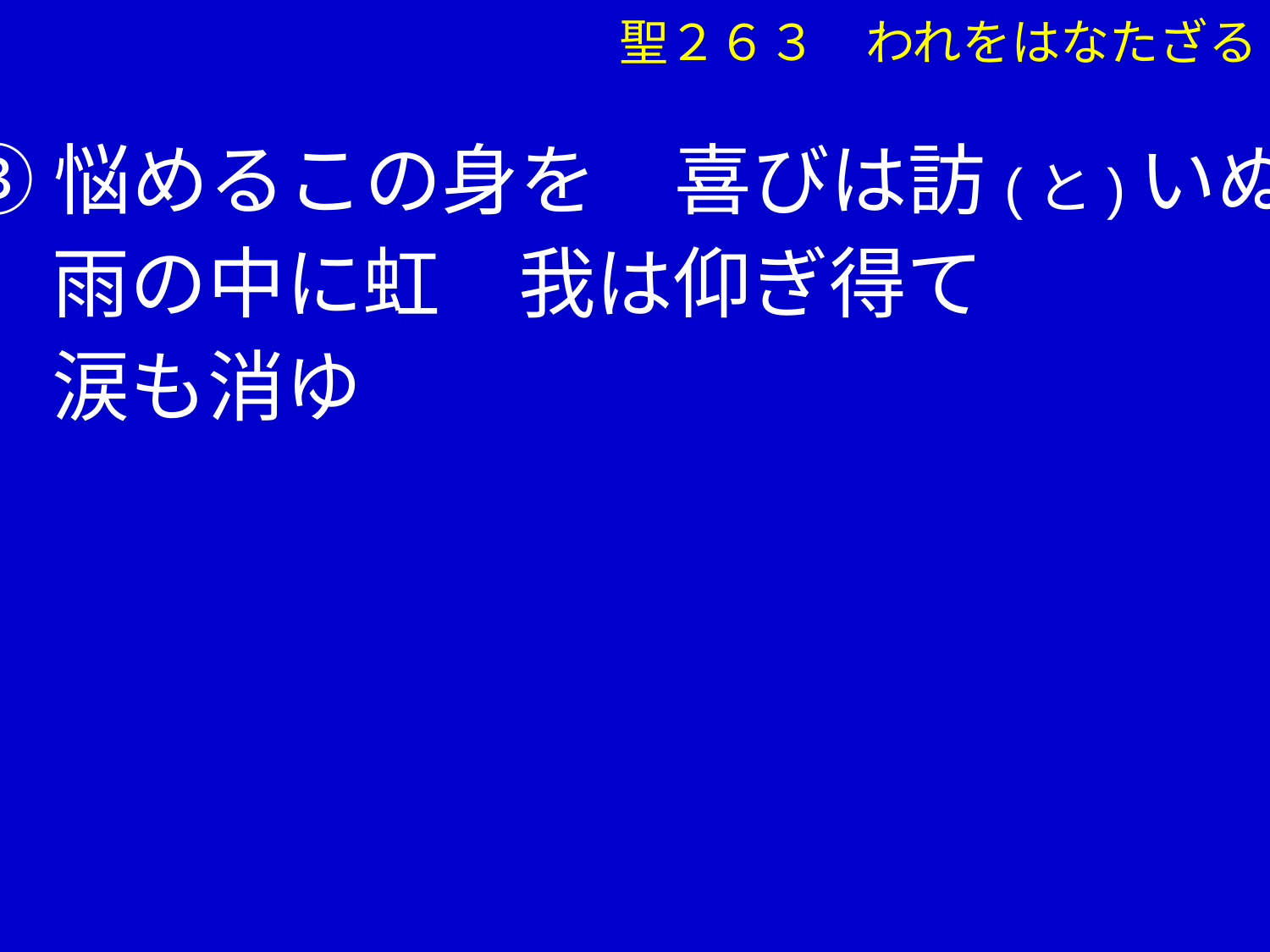

聖２６３　われをはなたざる
③悩めるこの身を　喜びは訪(と)いぬ
　 雨の中に虹　我は仰ぎ得て
　 涙も消ゆ